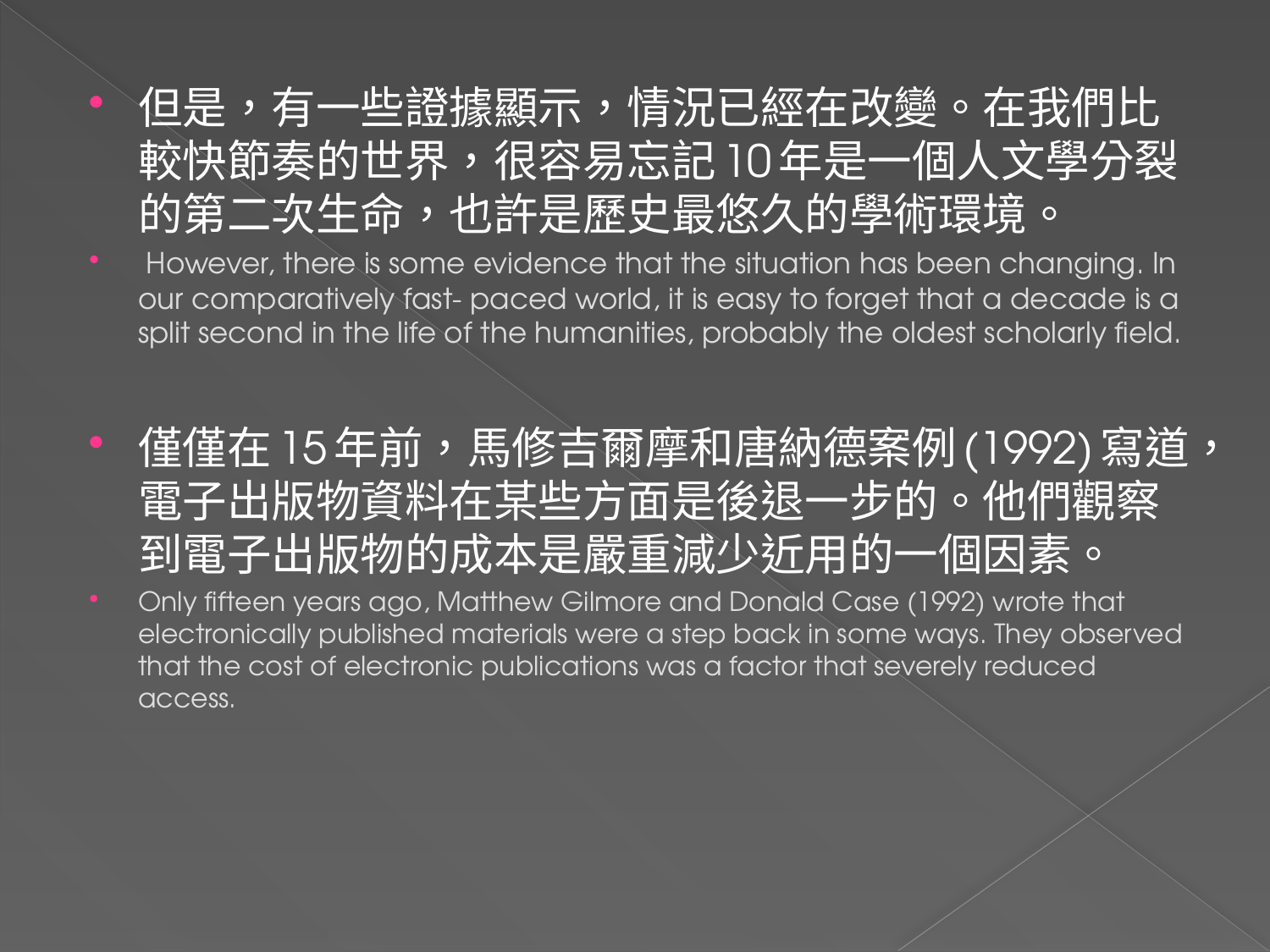

但是，有一些證據顯示，情況已經在改變。在我們比較快節奏的世界，很容易忘記10年是一個人文學分裂的第二次生命，也許是歷史最悠久的學術環境。
 However, there is some evidence that the situation has been changing. In our comparatively fast- paced world, it is easy to forget that a decade is a split second in the life of the humanities, probably the oldest scholarly field.

僅僅在15年前，馬修吉爾摩和唐納德案例(1992)寫道，電子出版物資料在某些方面是後退一步的。他們觀察到電子出版物的成本是嚴重減少近用的一個因素。
Only fifteen years ago, Matthew Gilmore and Donald Case (1992) wrote that electronically published materials were a step back in some ways. They observed that the cost of electronic publications was a factor that severely reduced access.